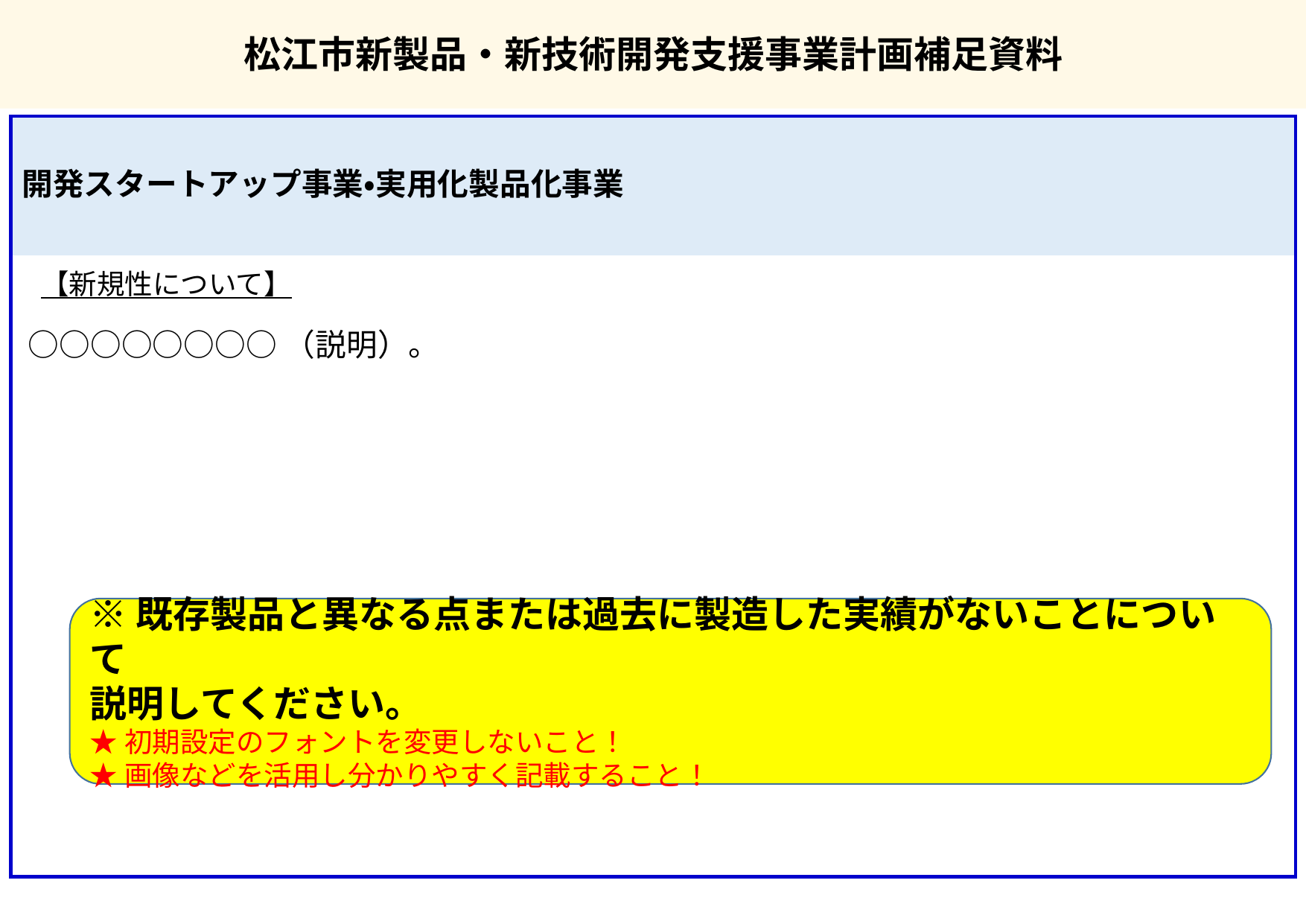

松江市新製品・新技術開発支援事業計画補足資料
開発スタートアップ事業・実用化製品化事業

【新規性について】
○○○○○○○○（説明）。
※既存製品と異なる点または過去に製造した実績がないことについて
説明してください。
★初期設定のフォントを変更しないこと！
★画像などを活用し分かりやすく記載すること！
2